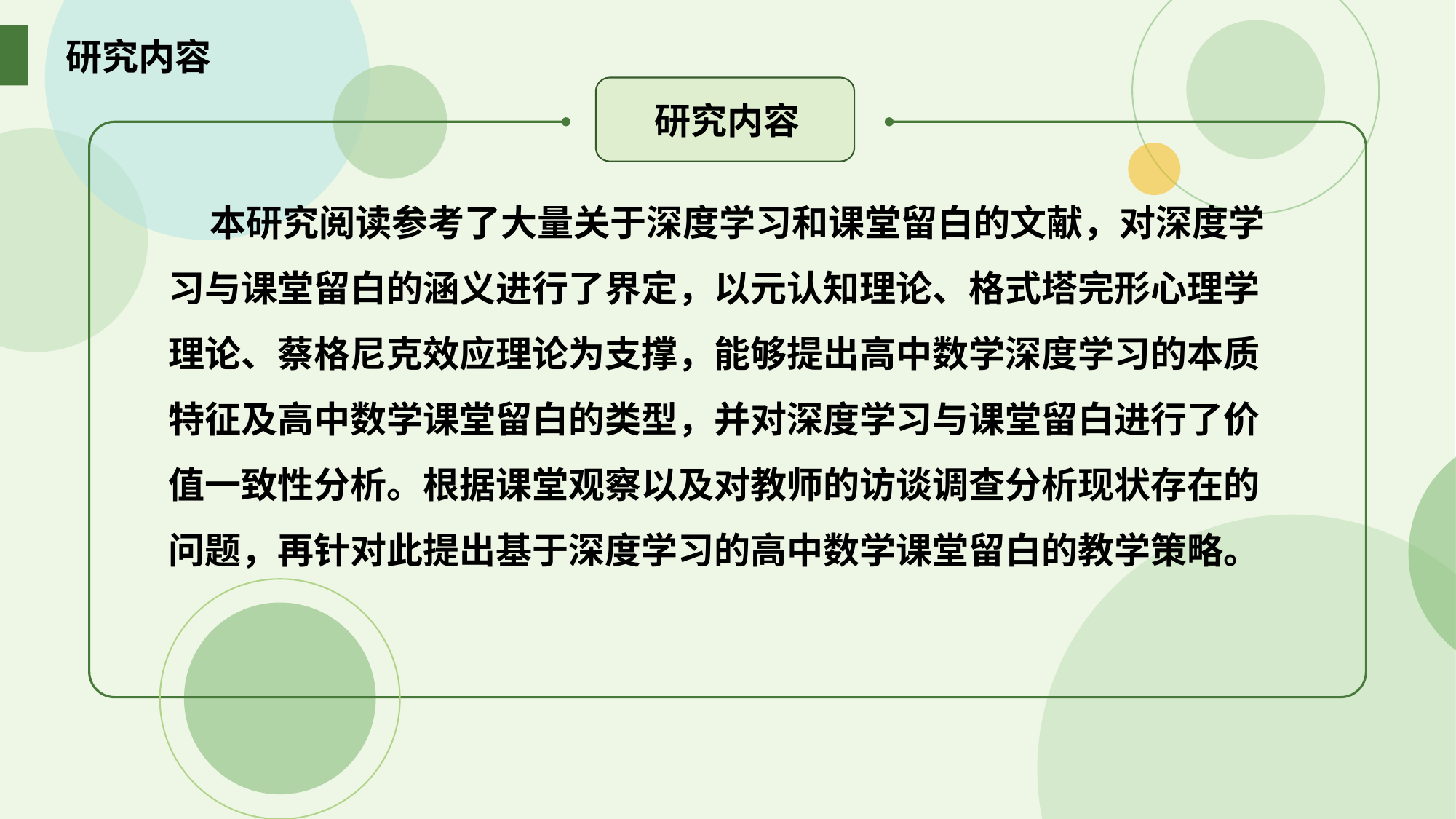

研究内容

研究内容
    本研究阅读参考了大量关于深度学习和课堂留白的文献，对深度学习与课堂留白的涵义进行了界定，以元认知理论、格式塔完形心理学理论、蔡格尼克效应理论为支撑，能够提出高中数学深度学习的本质特征及高中数学课堂留白的类型，并对深度学习与课堂留白进行了价值一致性分析。根据课堂观察以及对教师的访谈调查分析现状存在的问题，再针对此提出基于深度学习的高中数学课堂留白的教学策略。